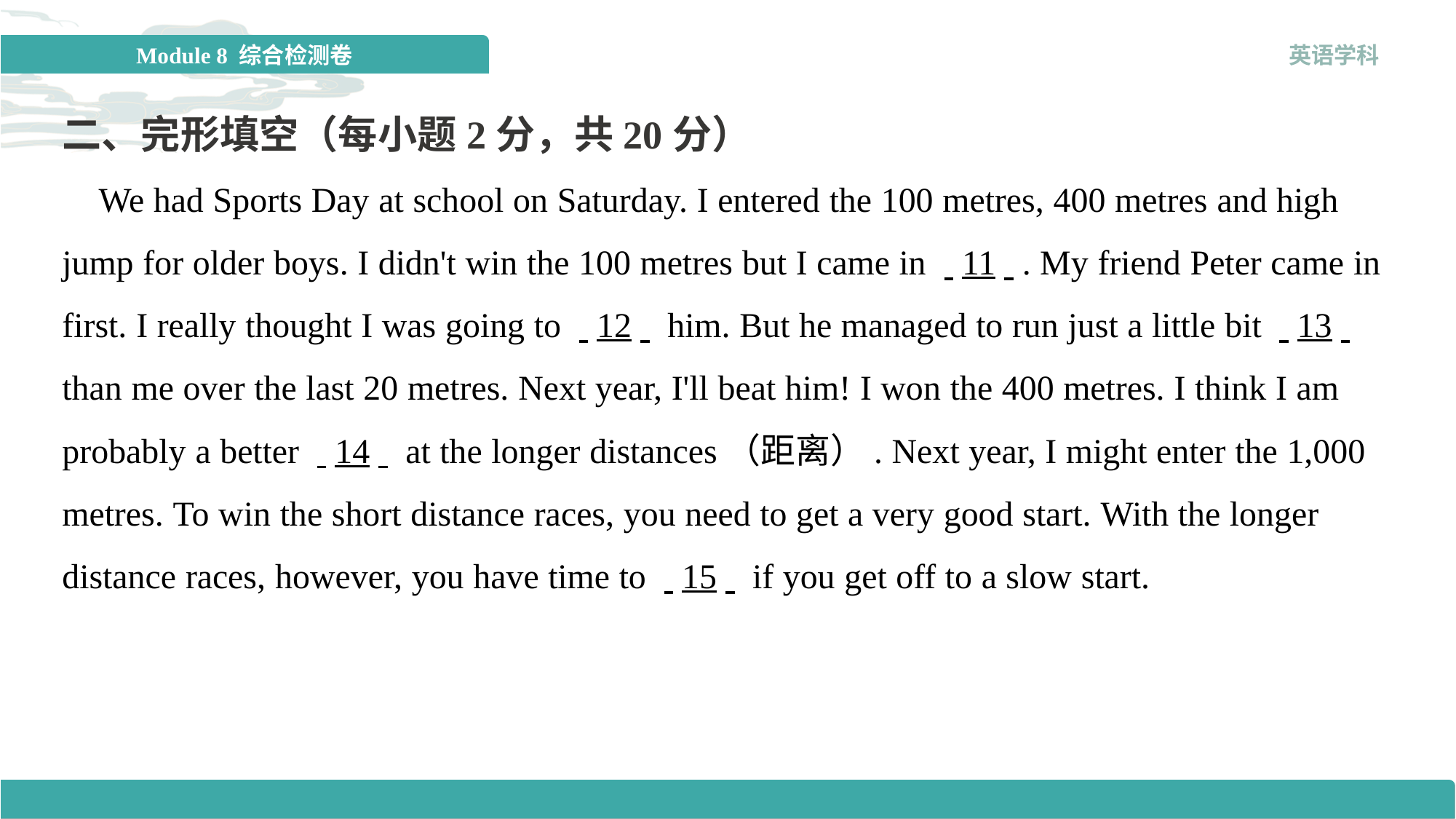

二、完形填空（每小题2分，共20分）
    We had Sports Day at school on Saturday. I entered the 100 metres, 400 metres and high jump for older boys. I didn't win the 100 metres but I came in . .11. .. My friend Peter came in first. I really thought I was going to . .12. . him. But he managed to run just a little bit . .13. . than me over the last 20 metres. Next year, I'll beat him! I won the 400 metres. I think I am probably a better . .14. . at the longer distances（距离）. Next year, I might enter the 1,000 metres. To win the short distance races, you need to get a very good start. With the longer distance races, however, you have time to . .15. . if you get off to a slow start.